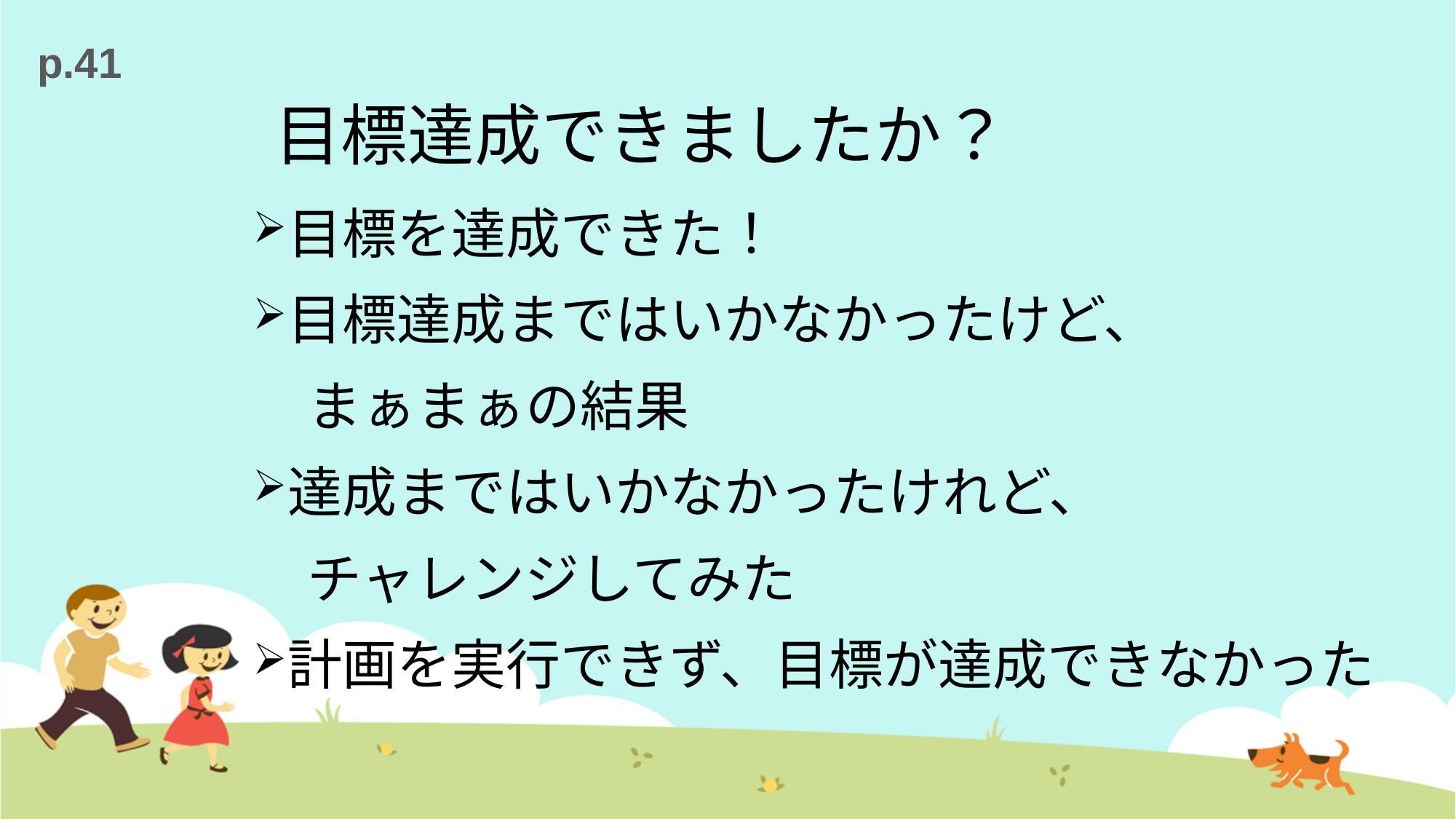

p.41
# 目標達成できましたか？
目標を達成できた！
目標達成まではいかなかったけど、
　まぁまぁの結果
達成まではいかなかったけれど、
　チャレンジしてみた
計画を実行できず、目標が達成できなかった